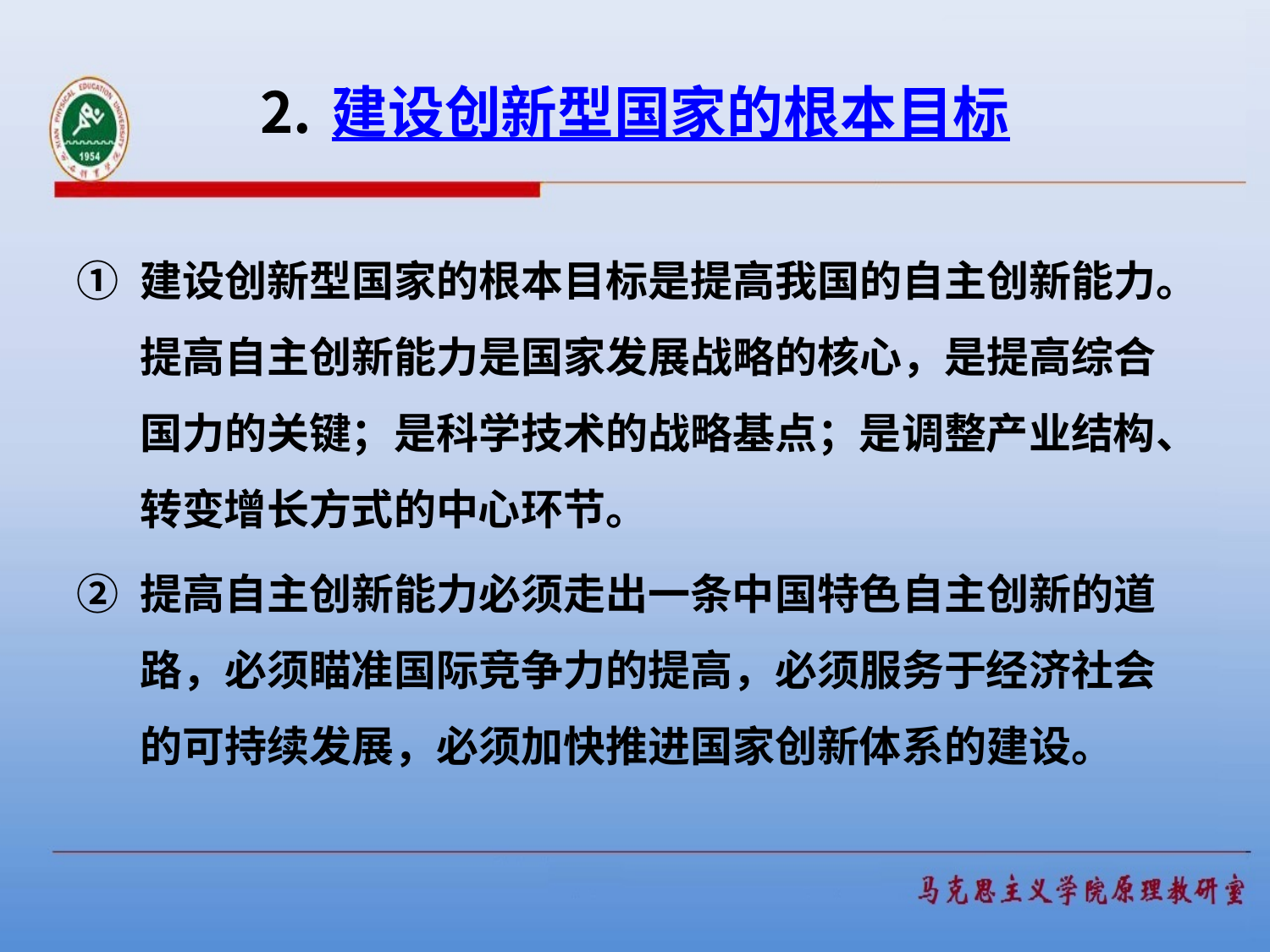

# 建设创新型国家的根本目标
建设创新型国家的根本目标是提高我国的自主创新能力。提高自主创新能力是国家发展战略的核心，是提高综合国力的关键；是科学技术的战略基点；是调整产业结构、转变增长方式的中心环节。
提高自主创新能力必须走出一条中国特色自主创新的道路，必须瞄准国际竞争力的提高，必须服务于经济社会的可持续发展，必须加快推进国家创新体系的建设。